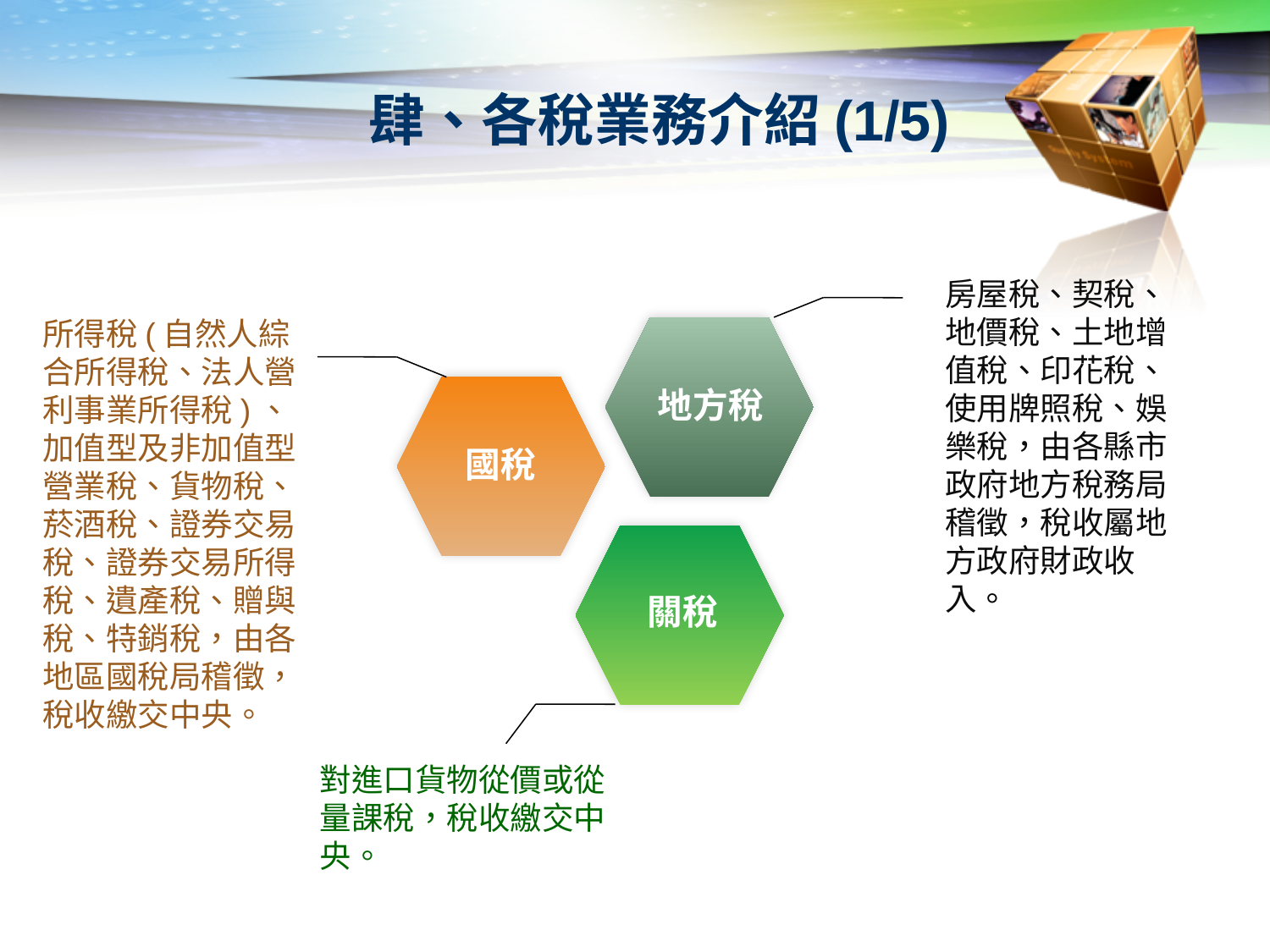

# 肆、各稅業務介紹(1/5)
房屋稅、契稅、地價稅、土地增值稅、印花稅、使用牌照稅、娛樂稅，由各縣市政府地方稅務局稽徵，稅收屬地方政府財政收入。
所得稅(自然人綜合所得稅、法人營利事業所得稅)、加值型及非加值型營業稅、貨物稅、菸酒稅、證券交易稅、證券交易所得稅、遺產稅、贈與稅、特銷稅，由各地區國稅局稽徵，稅收繳交中央。

地方稅
國稅

關稅
對進口貨物從價或從量課稅，稅收繳交中央。